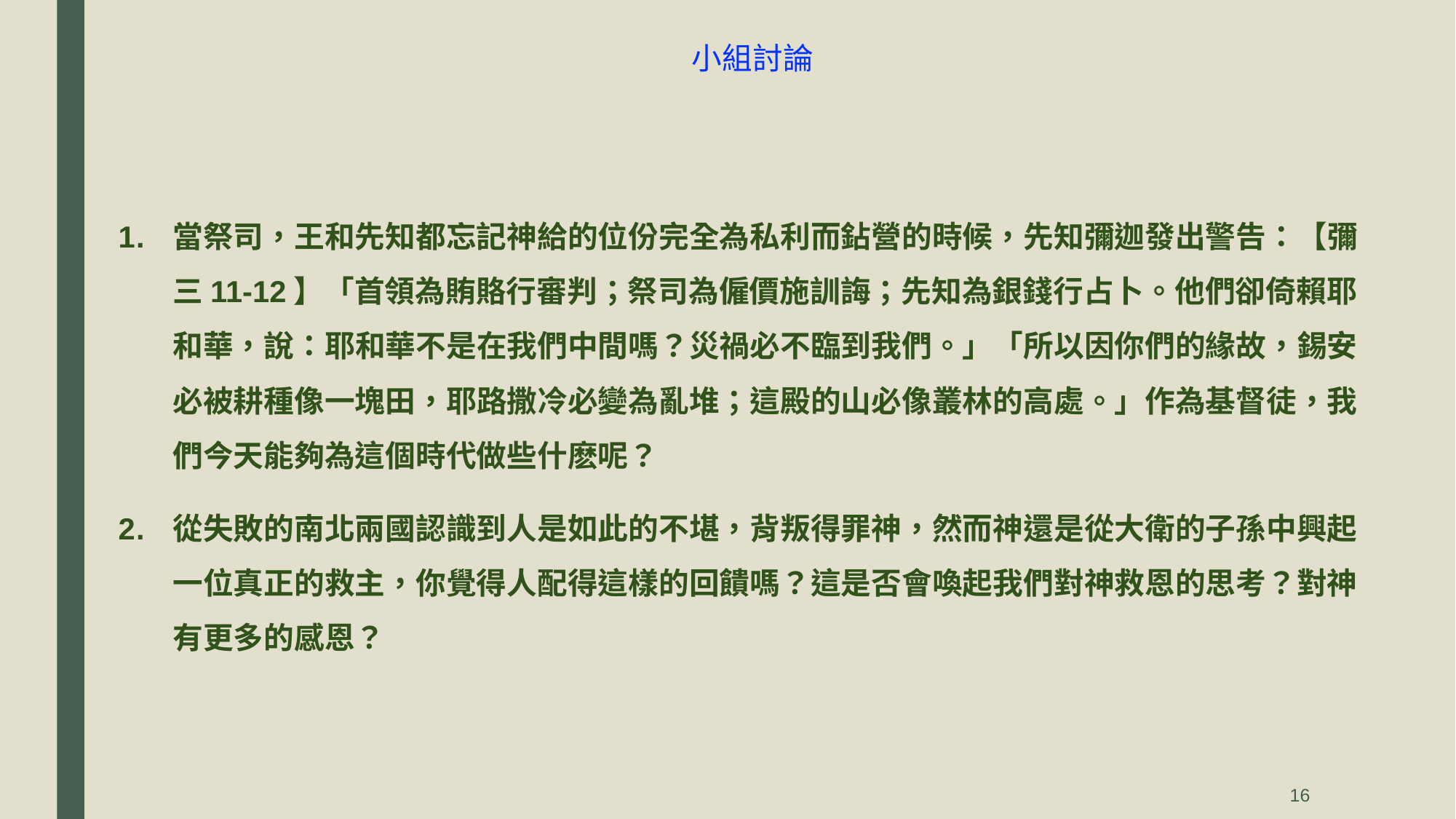

小組討論

當祭司，王和先知都忘記神給的位份完全為私利而鉆營的時候，先知彌迦發出警告：【彌三11-12】「首領為賄賂行審判；祭司為僱價施訓誨；先知為銀錢行占卜。他們卻倚賴耶和華，說：耶和華不是在我們中間嗎？災禍必不臨到我們。」「所以因你們的緣故，錫安必被耕種像一塊田，耶路撒冷必變為亂堆；這殿的山必像叢林的高處。」作為基督徒，我們今天能夠為這個時代做些什麽呢？
從失敗的南北兩國認識到人是如此的不堪，背叛得罪神，然而神還是從大衛的子孫中興起一位真正的救主，你覺得人配得這樣的回饋嗎？這是否會喚起我們對神救恩的思考？對神有更多的感恩？

16